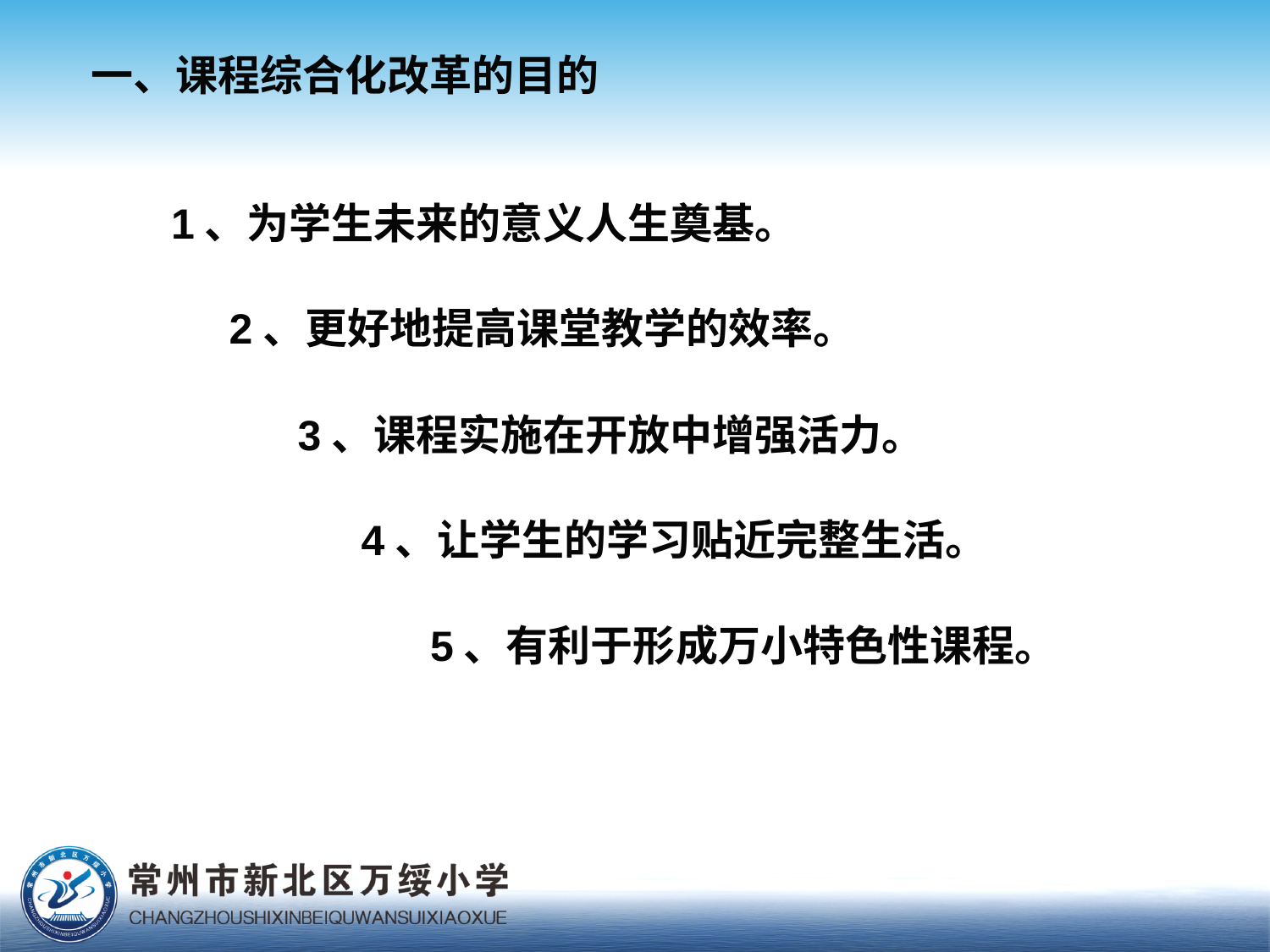

一、课程综合化改革的目的
1、为学生未来的意义人生奠基。
2、更好地提高课堂教学的效率。
3、课程实施在开放中增强活力。
4、让学生的学习贴近完整生活。
5、有利于形成万小特色性课程。